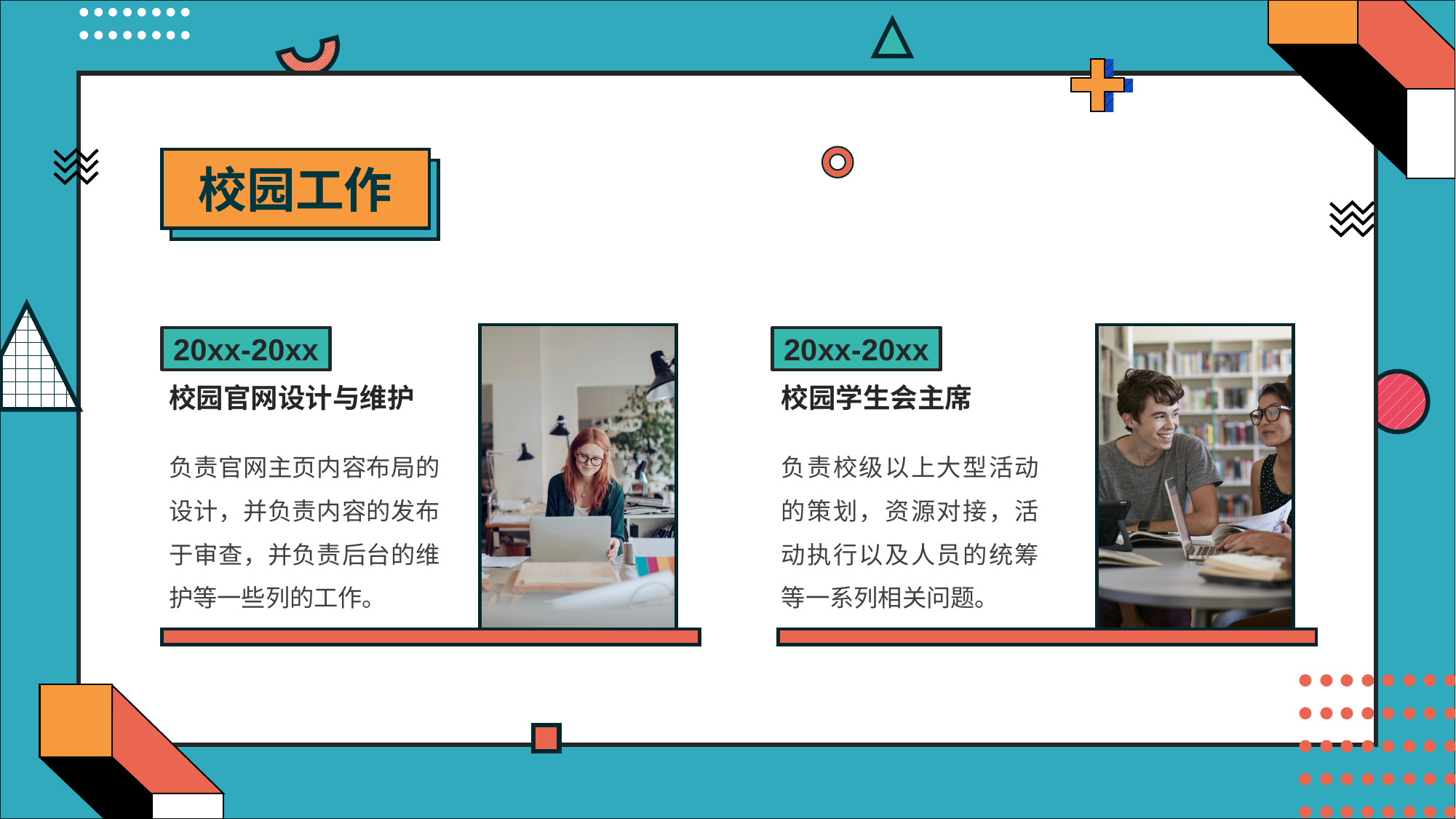

校园工作

20xx-20xx
20xx-20xx
校园官网设计与维护
校园学生会主席
负责官网主页内容布局的设计，并负责内容的发布于审查，并负责后台的维护等一些列的工作。
负责校级以上大型活动的策划，资源对接，活动执行以及人员的统筹等一系列相关问题。